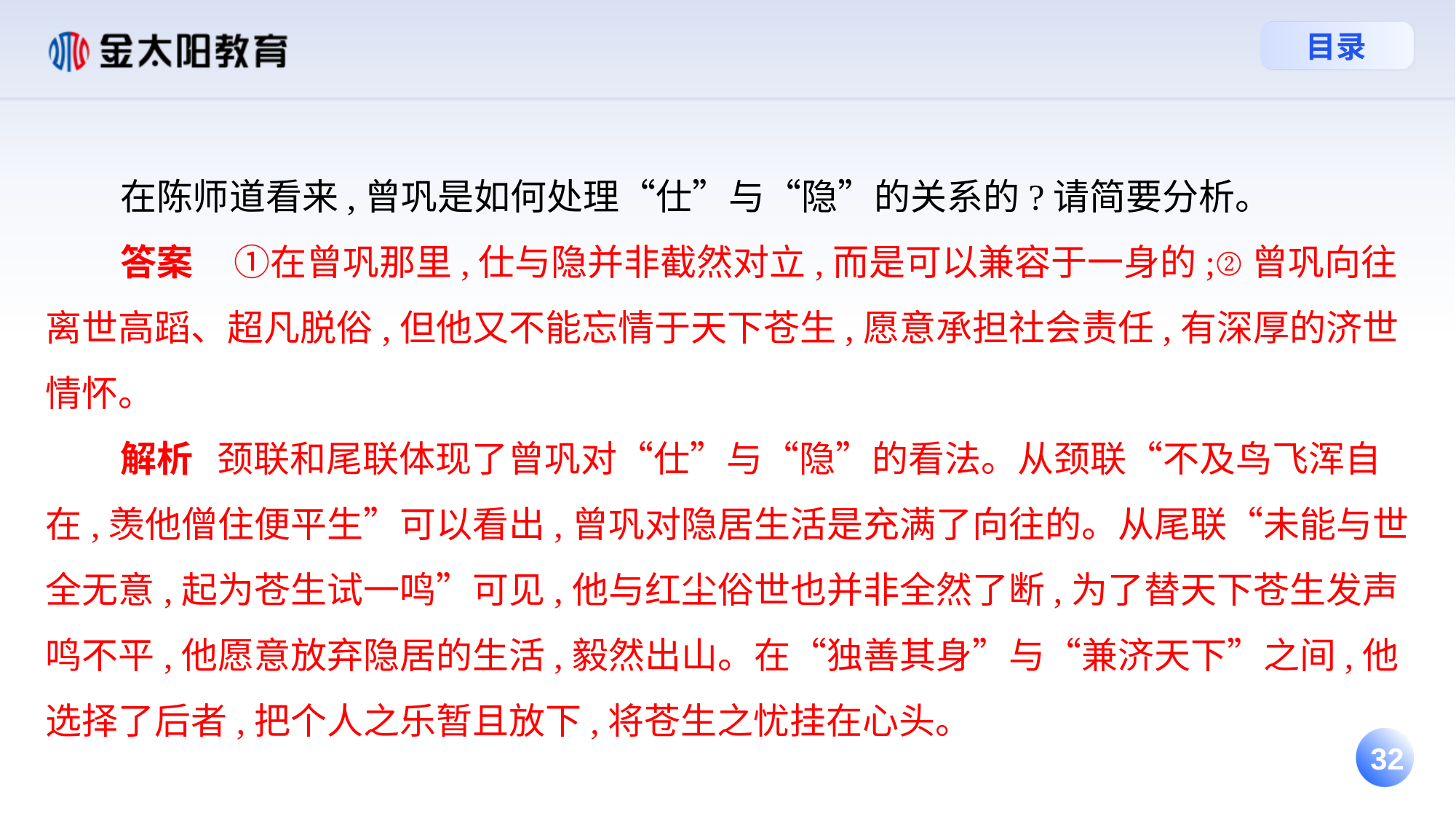

在陈师道看来,曾巩是如何处理“仕”与“隐”的关系的?请简要分析。
        答案     ①在曾巩那里,仕与隐并非截然对立,而是可以兼容于一身的;②曾巩向往离世高蹈、超凡脱俗,但他又不能忘情于天下苍生,愿意承担社会责任,有深厚的济世情怀。
        解析   颈联和尾联体现了曾巩对“仕”与“隐”的看法。从颈联“不及鸟飞浑自在,羡他僧住便平生”可以看出,曾巩对隐居生活是充满了向往的。从尾联“未能与世全无意,起为苍生试一鸣”可见,他与红尘俗世也并非全然了断,为了替天下苍生发声鸣不平,他愿意放弃隐居的生活,毅然出山。在“独善其身”与“兼济天下”之间,他选择了后者,把个人之乐暂且放下,将苍生之忧挂在心头。